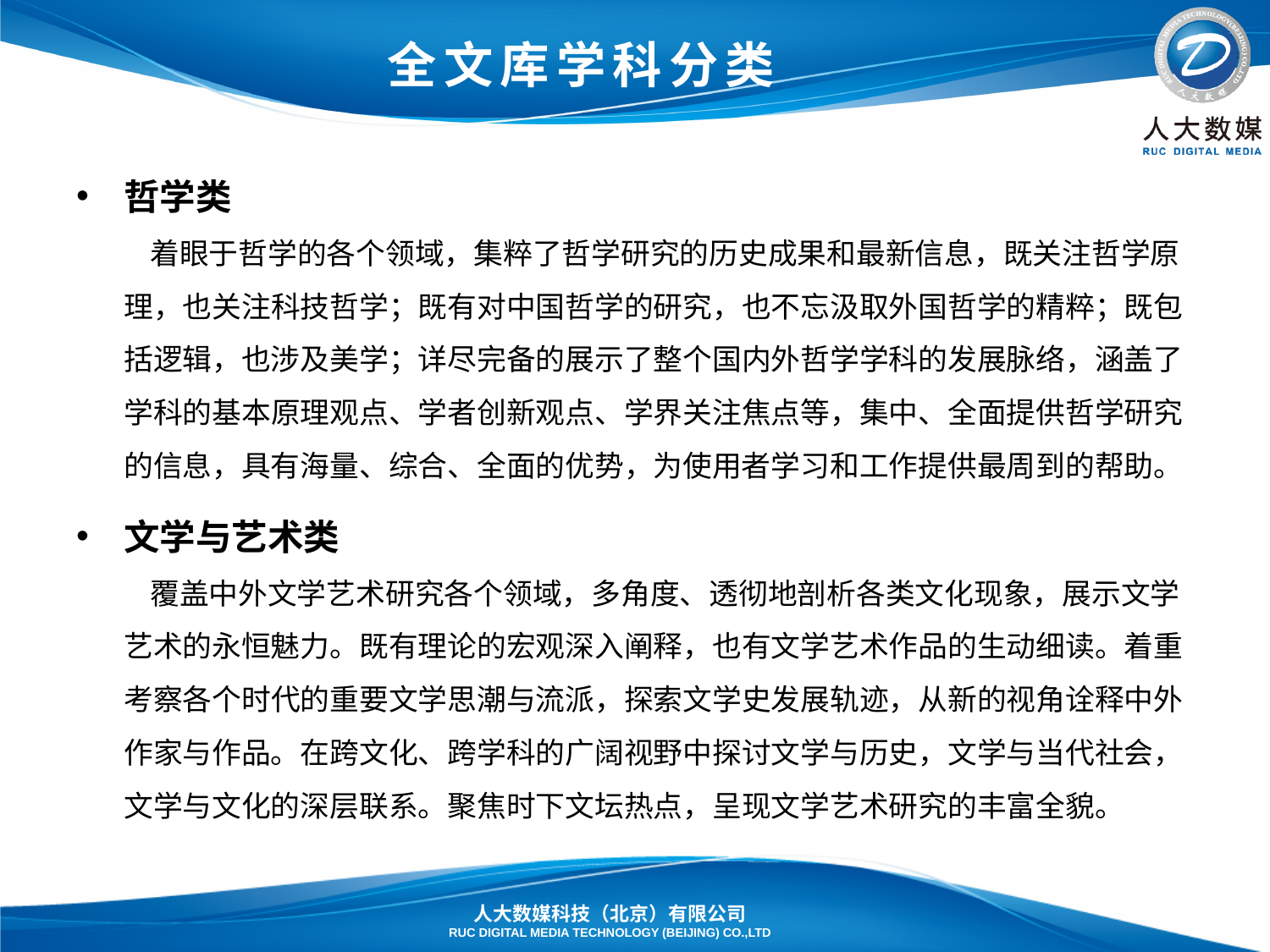

# 全文库学科分类
哲学类
    着眼于哲学的各个领域，集粹了哲学研究的历史成果和最新信息，既关注哲学原理，也关注科技哲学；既有对中国哲学的研究，也不忘汲取外国哲学的精粹；既包括逻辑，也涉及美学；详尽完备的展示了整个国内外哲学学科的发展脉络，涵盖了学科的基本原理观点、学者创新观点、学界关注焦点等，集中、全面提供哲学研究的信息，具有海量、综合、全面的优势，为使用者学习和工作提供最周到的帮助。
文学与艺术类
    覆盖中外文学艺术研究各个领域，多角度、透彻地剖析各类文化现象，展示文学艺术的永恒魅力。既有理论的宏观深入阐释，也有文学艺术作品的生动细读。着重考察各个时代的重要文学思潮与流派，探索文学史发展轨迹，从新的视角诠释中外作家与作品。在跨文化、跨学科的广阔视野中探讨文学与历史，文学与当代社会，文学与文化的深层联系。聚焦时下文坛热点，呈现文学艺术研究的丰富全貌。